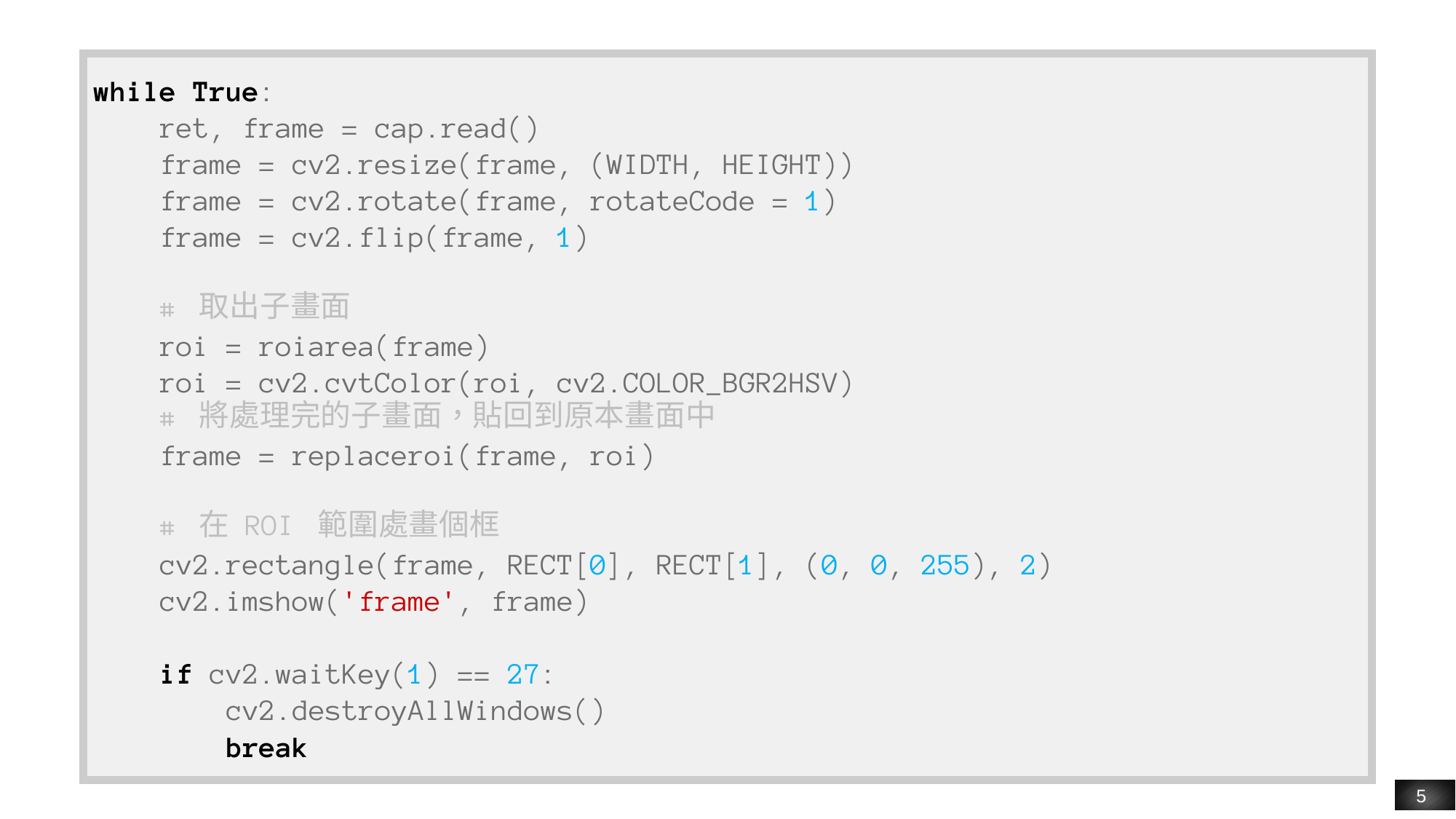

| while True: ret, frame = cap.read() frame = cv2.resize(frame, (WIDTH, HEIGHT)) frame = cv2.rotate(frame, rotateCode = 1) frame = cv2.flip(frame, 1) # 取出子畫面 roi = roiarea(frame) roi = cv2.cvtColor(roi, cv2.COLOR\_BGR2HSV) # 將處理完的子畫面，貼回到原本畫面中 frame = replaceroi(frame, roi) # 在 ROI 範圍處畫個框 cv2.rectangle(frame, RECT[0], RECT[1], (0, 0, 255), 2) cv2.imshow('frame', frame) if cv2.waitKey(1) == 27: cv2.destroyAllWindows() break |
| --- |